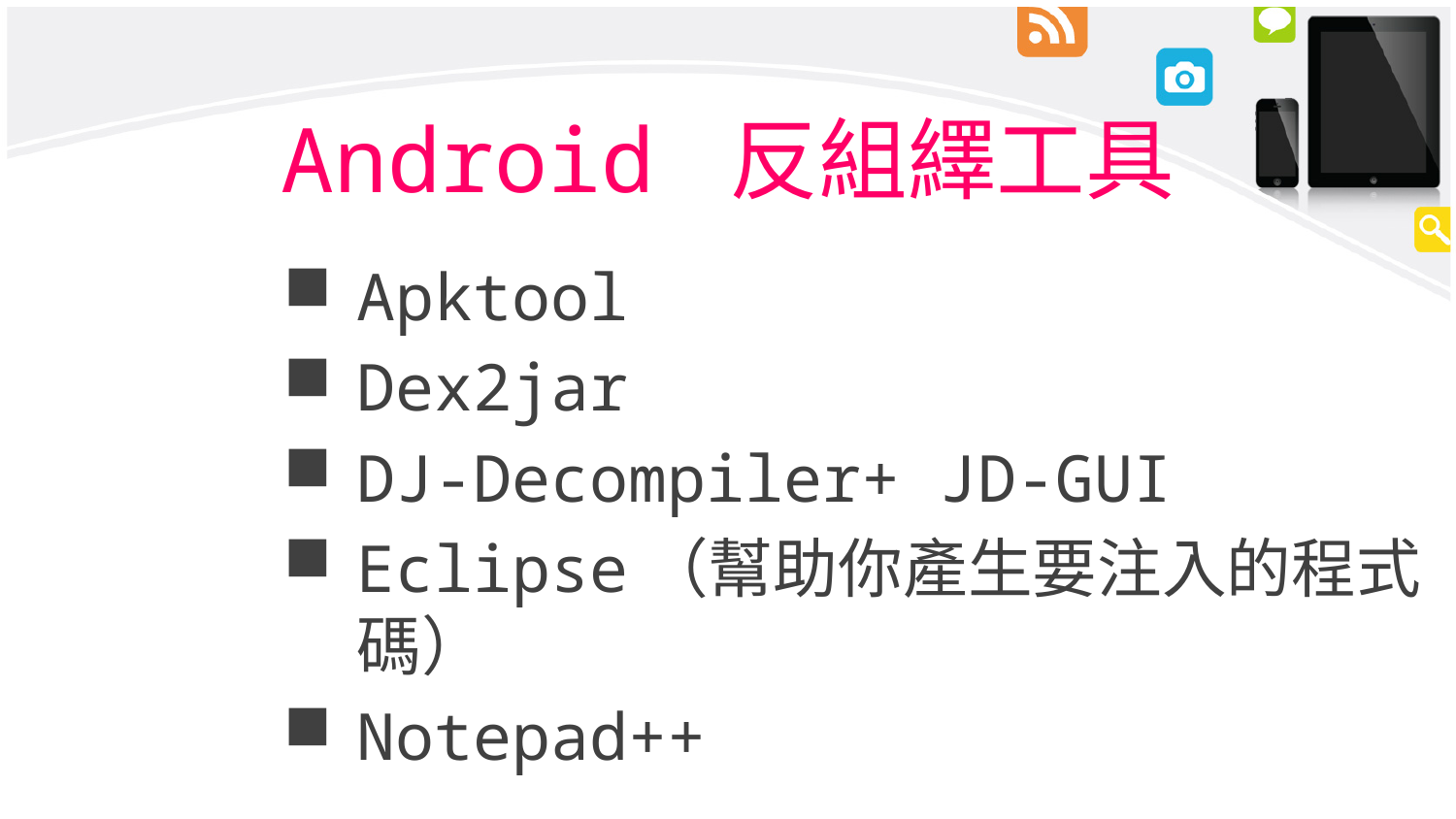

# Android 反組繹工具
Apktool
Dex2jar
DJ-Decompiler+ JD-GUI
Eclipse（幫助你產生要注入的程式碼）
Notepad++